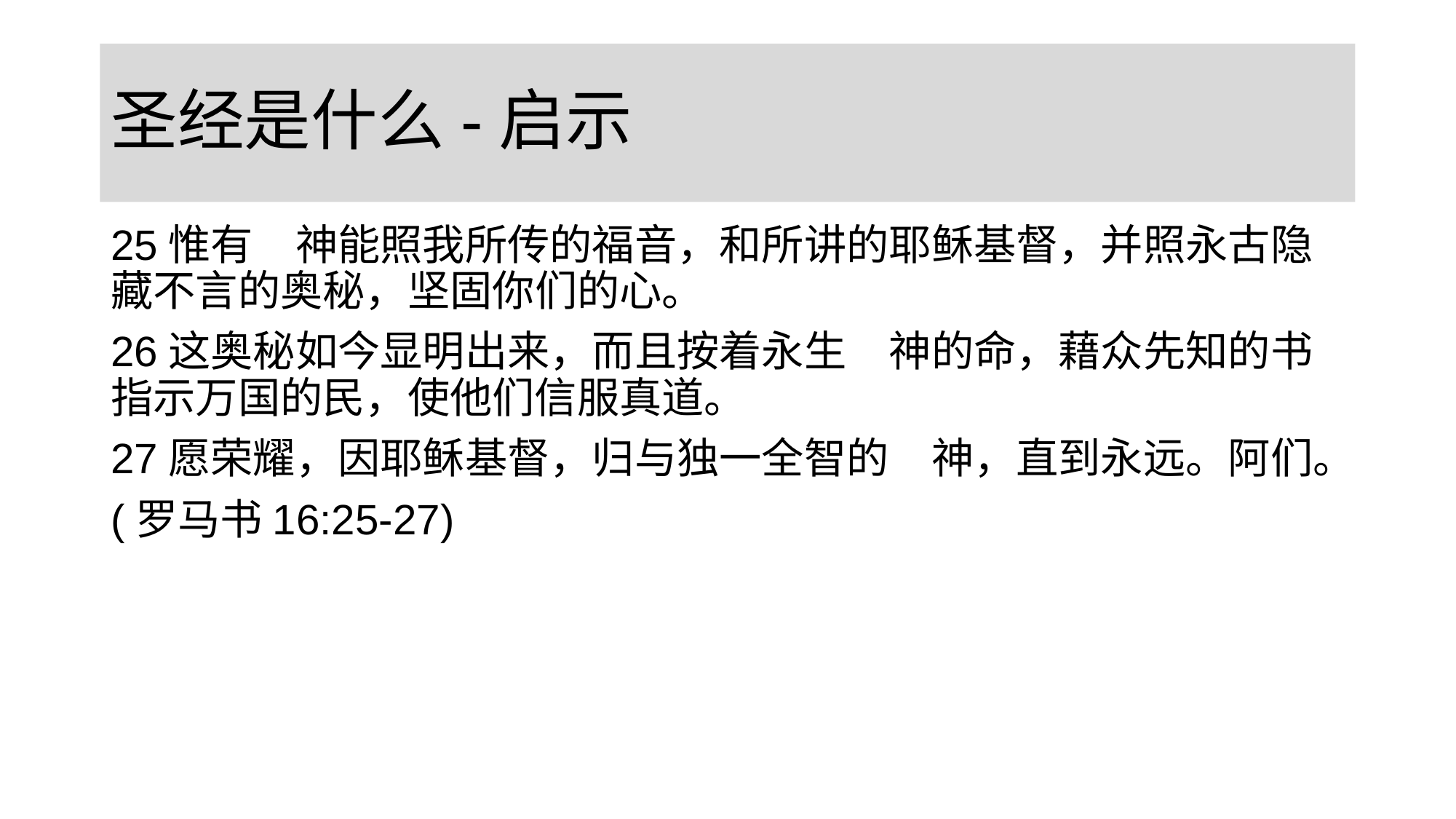

# 圣经是什么-启示
25惟有　神能照我所传的福音，和所讲的耶稣基督，并照永古隐藏不言的奥秘，坚固你们的心。
26这奥秘如今显明出来，而且按着永生　神的命，藉众先知的书指示万国的民，使他们信服真道。
27愿荣耀，因耶稣基督，归与独一全智的　神，直到永远。阿们。
(罗马书16:25-27)